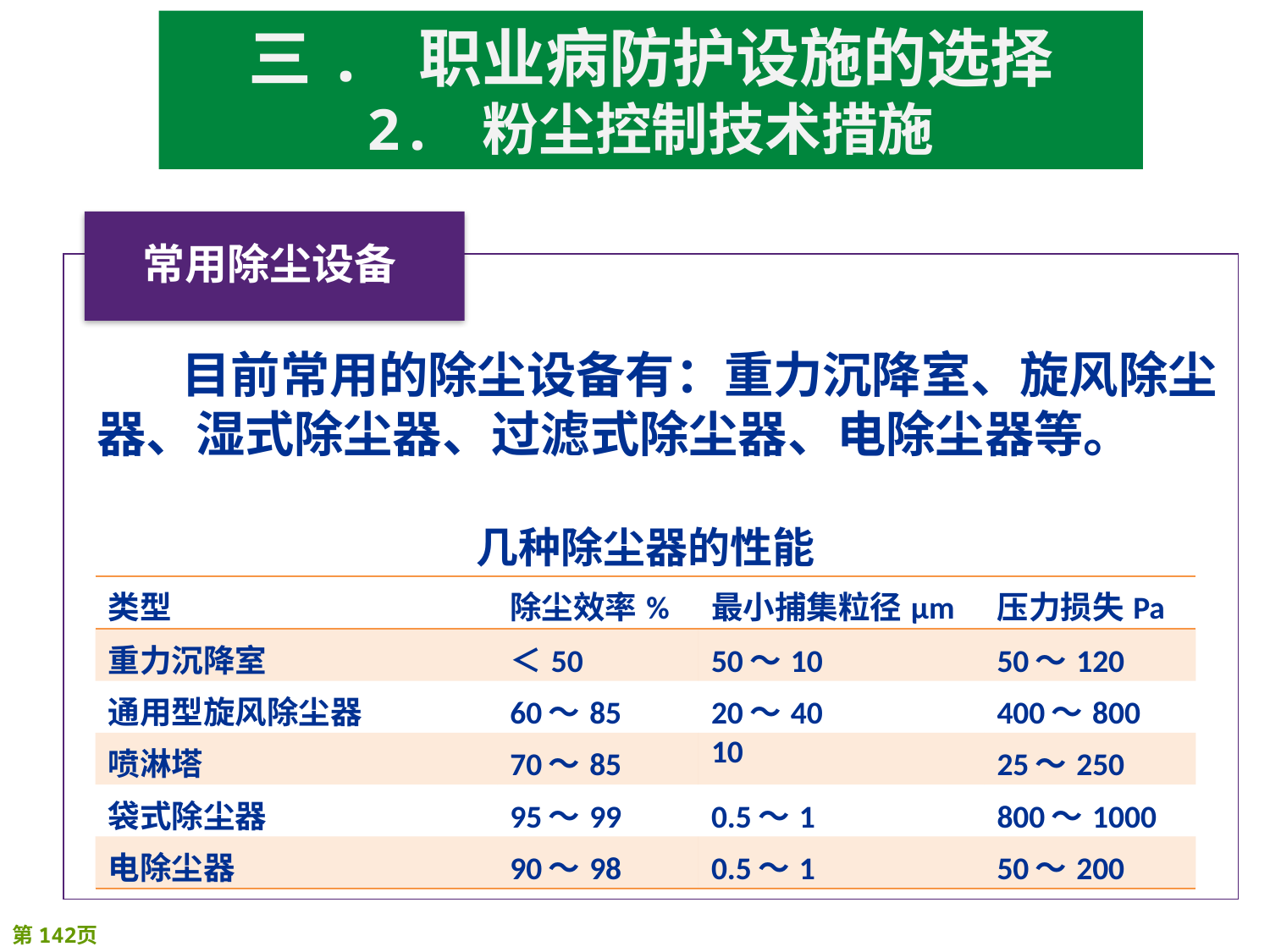

# 三. 职业病防护设施的选择 2. 粉尘控制技术措施
常用除尘设备

  目前常用的除尘设备有：重力沉降室、旋风除尘器、湿式除尘器、过滤式除尘器、电除尘器等。
几种除尘器的性能
| 类型 | 除尘效率% | 最小捕集粒径μm | 压力损失Pa |
| --- | --- | --- | --- |
| 重力沉降室 | ＜50 | 50～10 | 50～120 |
| 通用型旋风除尘器 | 60～85 | 20～40 | 400～800 |
| 喷淋塔 | 70～85 | 10 | 25～250 |
| 袋式除尘器 | 95～99 | 0.5～1 | 800～1000 |
| 电除尘器 | 90～98 | 0.5～1 | 50～200 |